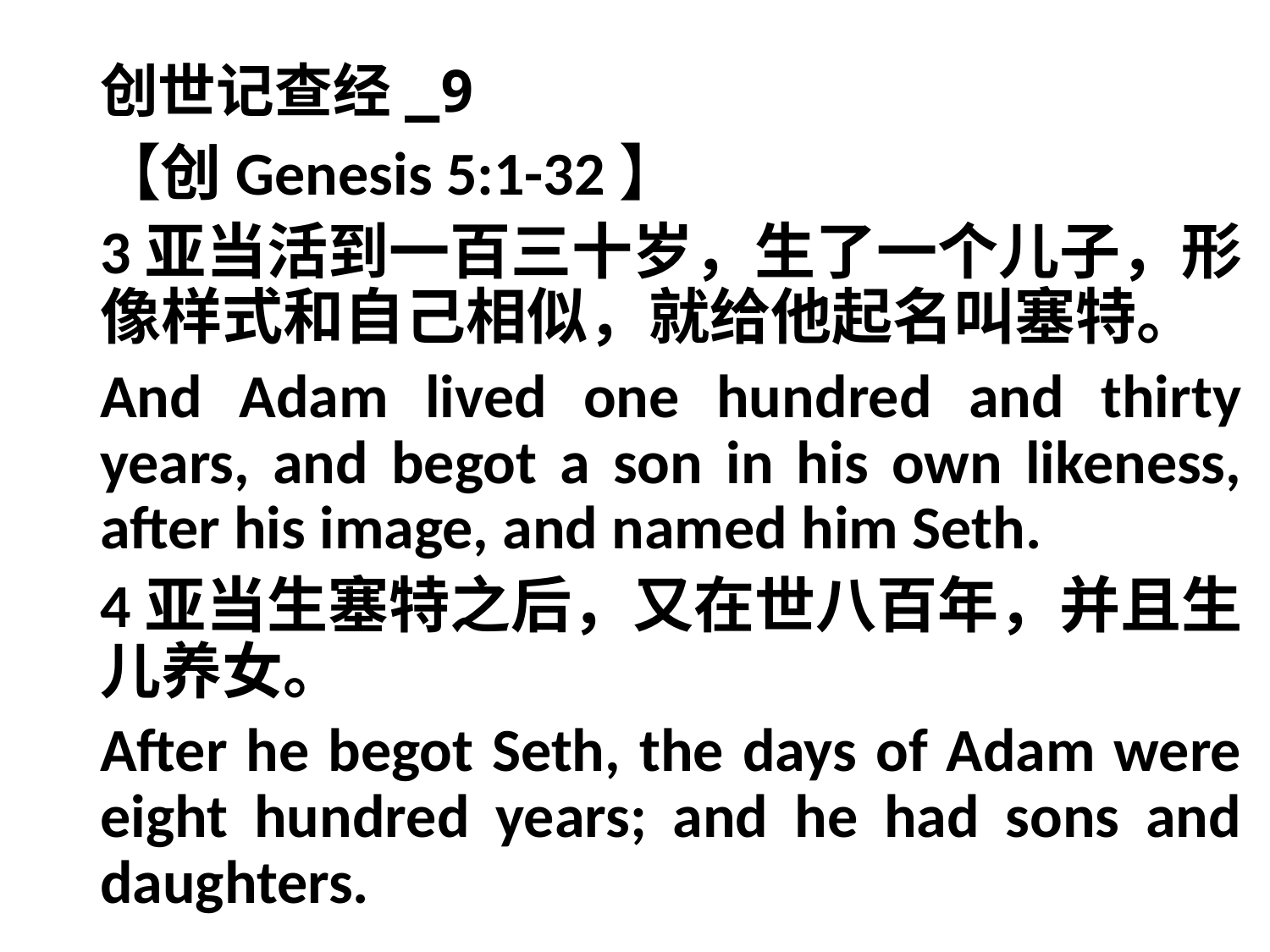

# 创世记查经_9
【创Genesis 5:1-32】
3亚当活到一百三十岁，生了一个儿子，形像样式和自己相似，就给他起名叫塞特。
And Adam lived one hundred and thirty years, and begot a son in his own likeness, after his image, and named him Seth.
4亚当生塞特之后，又在世八百年，并且生儿养女。
After he begot Seth, the days of Adam were eight hundred years; and he had sons and daughters.